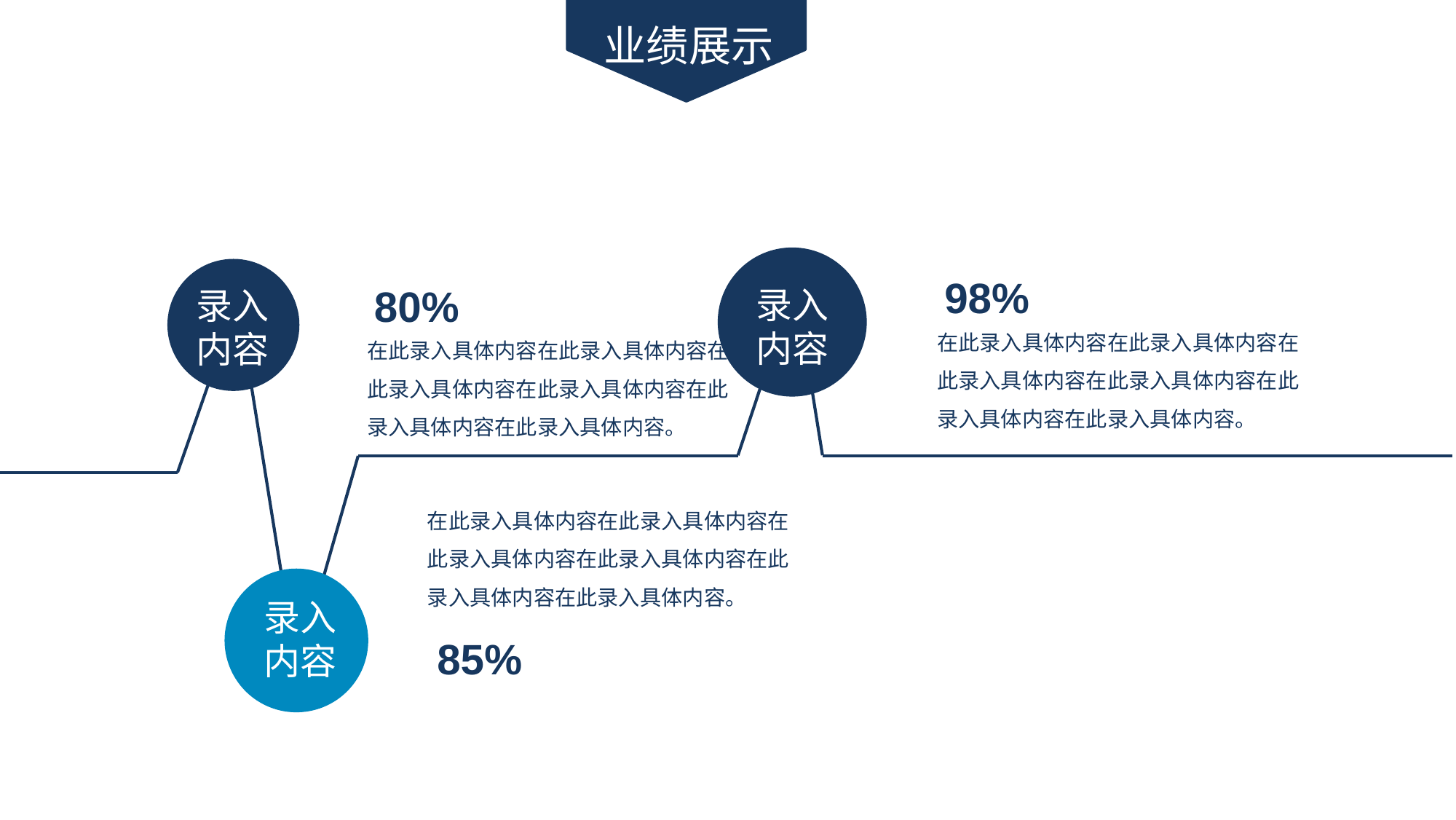

业绩展示
98%
80%

录入内容

录入内容
在此录入具体内容在此录入具体内容在此录入具体内容在此录入具体内容在此录入具体内容在此录入具体内容。
在此录入具体内容在此录入具体内容在此录入具体内容在此录入具体内容在此录入具体内容在此录入具体内容。
在此录入具体内容在此录入具体内容在此录入具体内容在此录入具体内容在此录入具体内容在此录入具体内容。

录入内容
85%